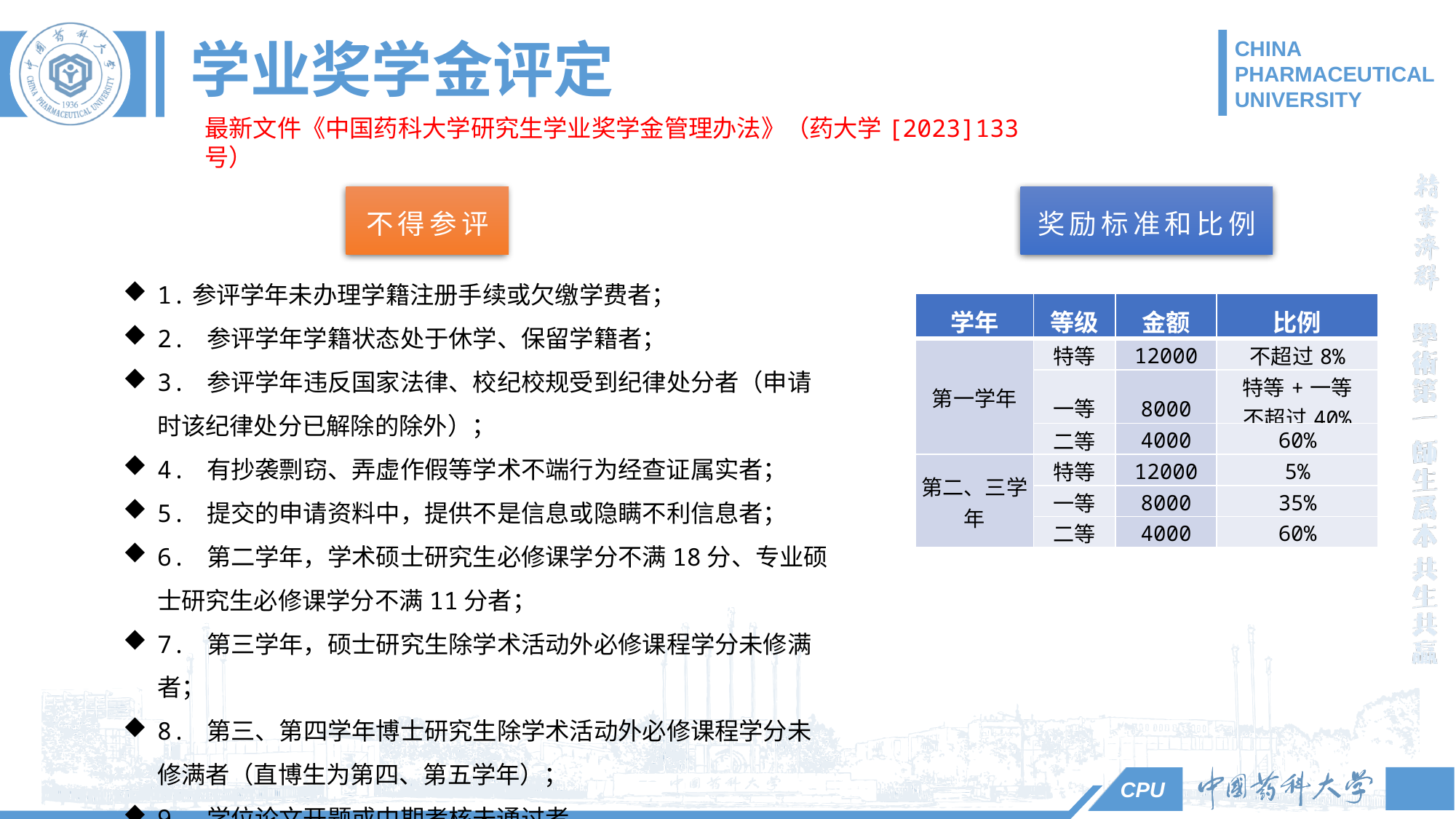

# 学业奖学金评定
1
最新文件《中国药科大学研究生学业奖学金管理办法》（药大学[2023]133号）
奖励标准和比例
不得参评
1.参评学年未办理学籍注册手续或欠缴学费者；
2. 参评学年学籍状态处于休学、保留学籍者；
3. 参评学年违反国家法律、校纪校规受到纪律处分者（申请时该纪律处分已解除的除外）；
4. 有抄袭剽窃、弄虚作假等学术不端行为经查证属实者；
5. 提交的申请资料中，提供不是信息或隐瞒不利信息者；
6. 第二学年，学术硕士研究生必修课学分不满18分、专业硕士研究生必修课学分不满11分者；
7. 第三学年，硕士研究生除学术活动外必修课程学分未修满者；
8. 第三、第四学年博士研究生除学术活动外必修课程学分未修满者（直博生为第四、第五学年）；
9. 学位论文开题或中期考核未通过者。
| 学年 | 等级 | 金额 | 比例 |
| --- | --- | --- | --- |
| 第一学年 | 特等 | 12000 | 不超过8% |
|  | 一等 | 8000 | 特等+一等 不超过40% |
|  | 二等 | 4000 | 60% |
| 第二、三学年 | 特等 | 12000 | 5% |
|  | 一等 | 8000 | 35% |
|  | 二等 | 4000 | 60% |
28